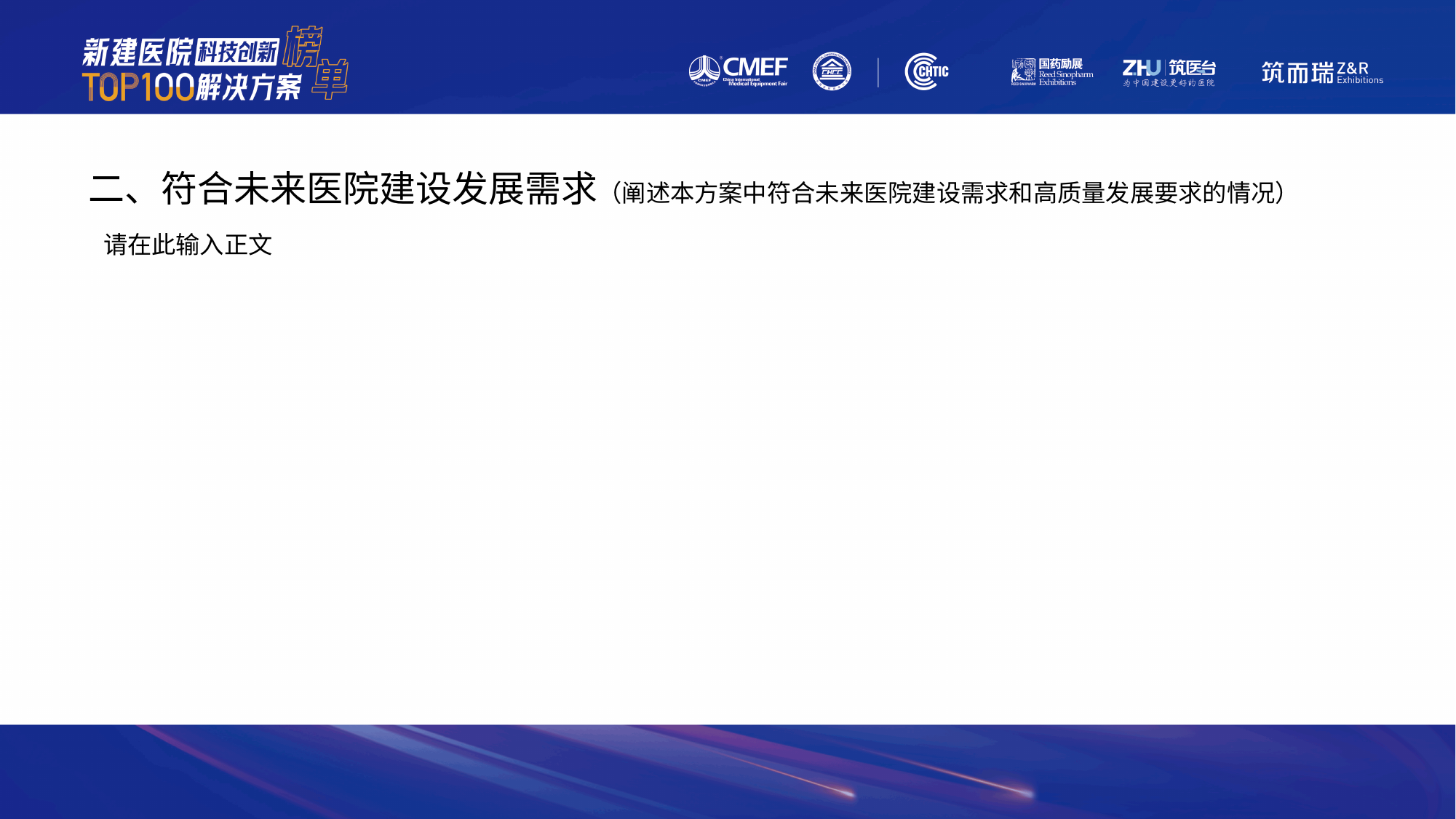

二、符合未来医院建设发展需求（阐述本方案中符合未来医院建设需求和高质量发展要求的情况）
请在此输入正文